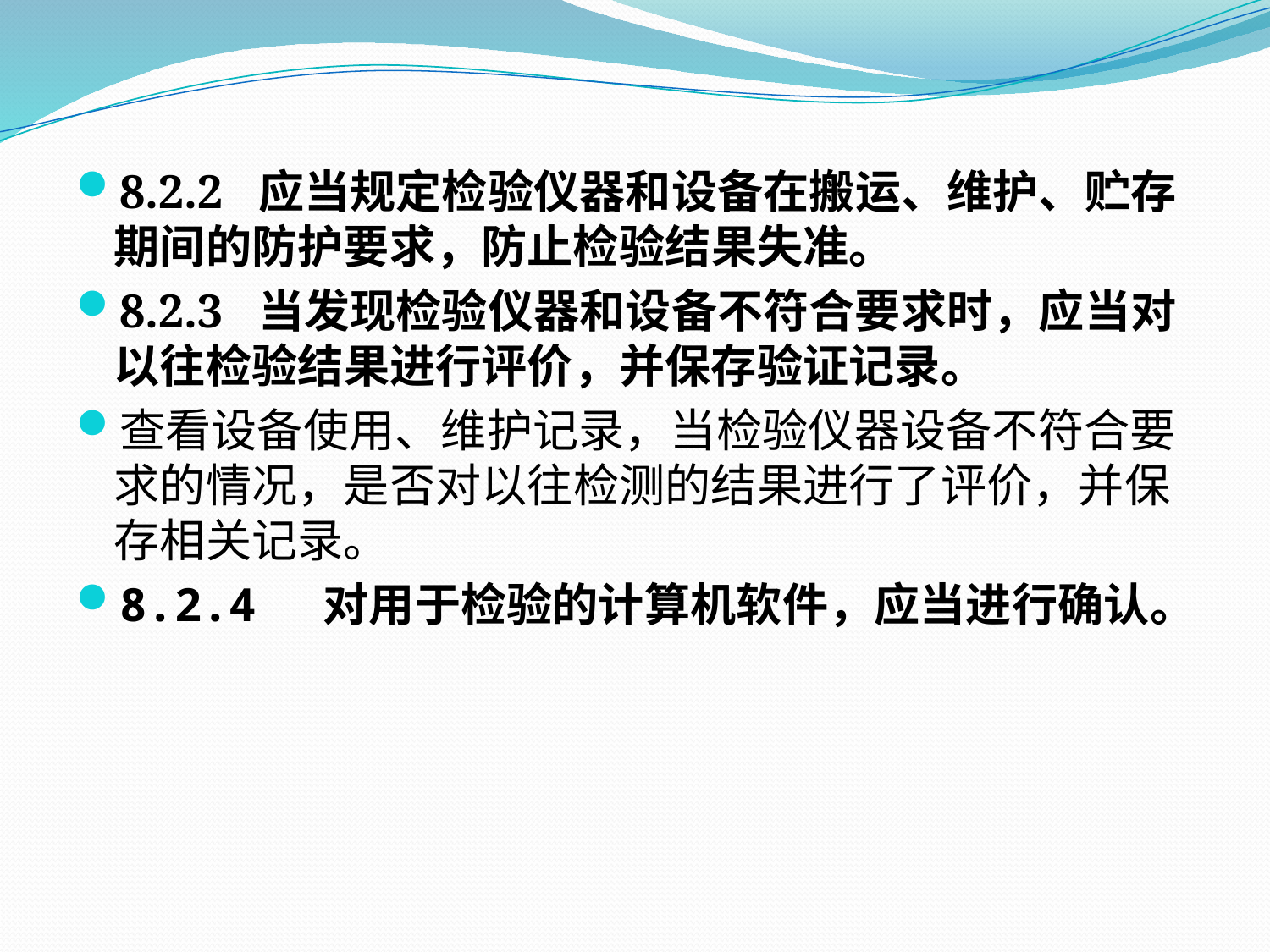

8.2.2  应当规定检验仪器和设备在搬运、维护、贮存期间的防护要求，防止检验结果失准。
8.2.3  当发现检验仪器和设备不符合要求时，应当对以往检验结果进行评价，并保存验证记录。
查看设备使用、维护记录，当检验仪器设备不符合要求的情况，是否对以往检测的结果进行了评价，并保存相关记录。
8.2.4  对用于检验的计算机软件，应当进行确认。